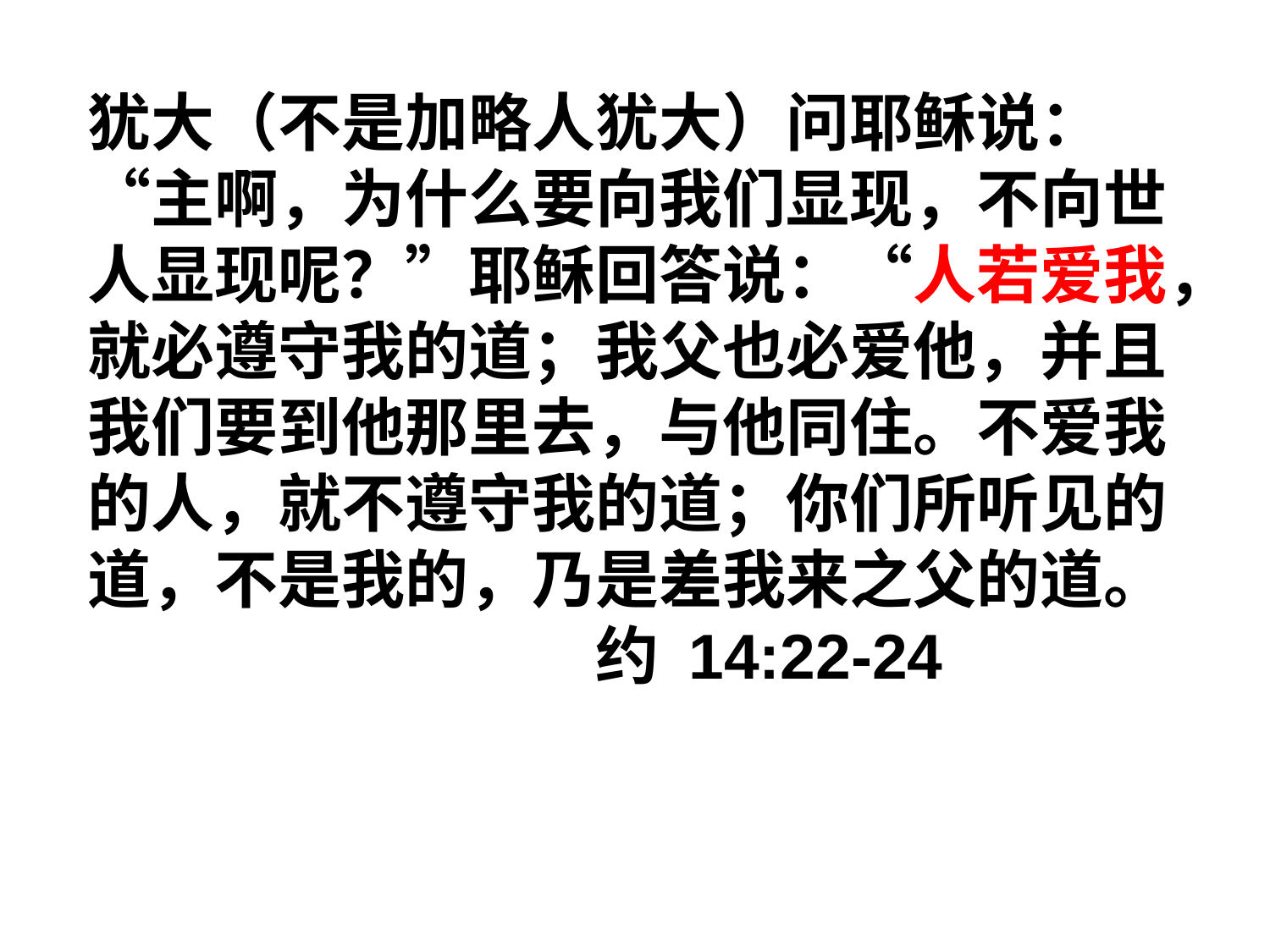

犹大（不是加略人犹大）问耶稣说：“主啊，为什么要向我们显现，不向世人显现呢？”耶稣回答说：“人若爱我，就必遵守我的道；我父也必爱他，并且我们要到他那里去，与他同住。不爱我的人，就不遵守我的道；你们所听见的道，不是我的，乃是差我来之父的道。				约 14:22-24